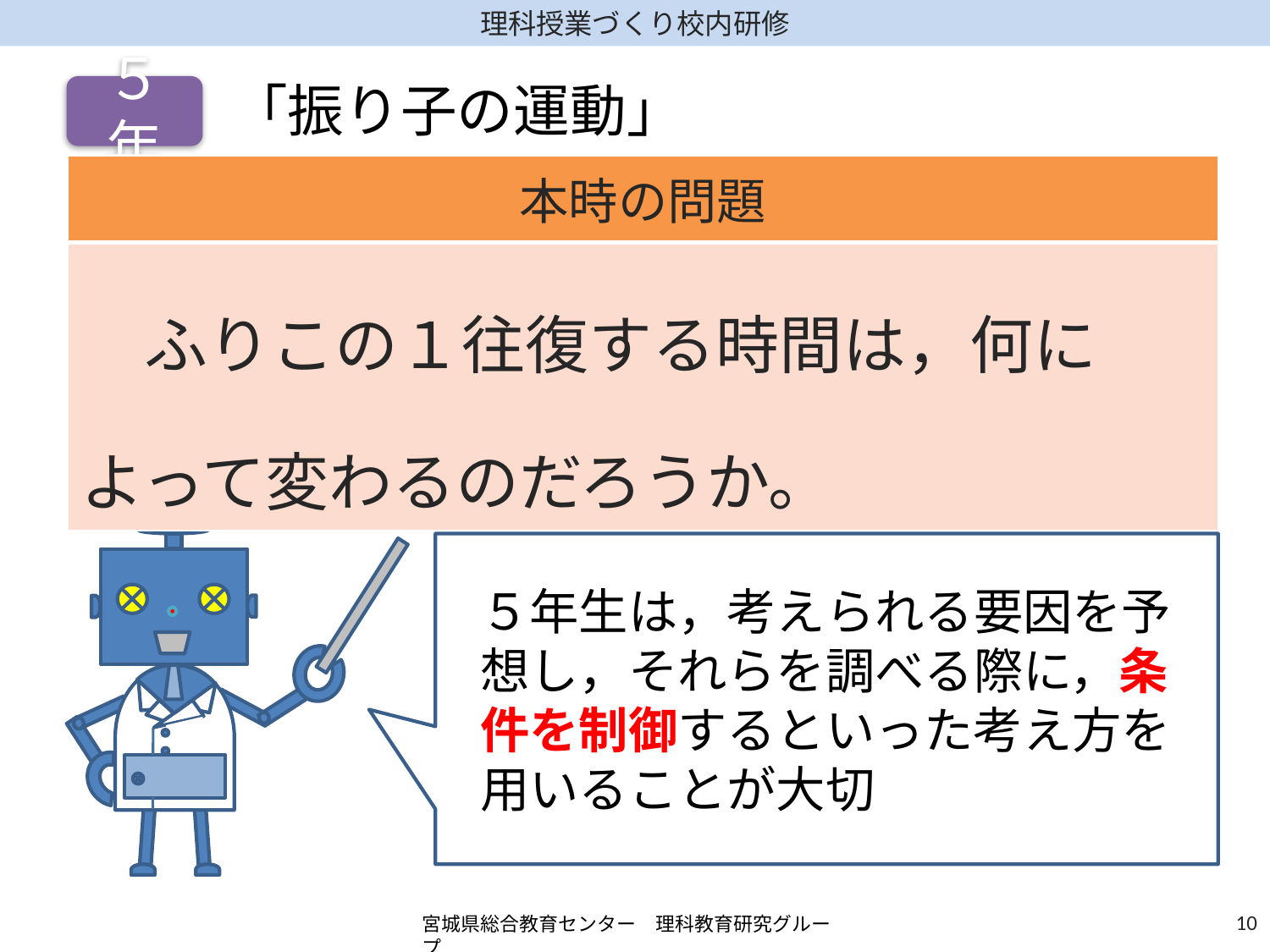

「振り子の運動」
５年
| 本時の問題 |
| --- |
| ふりこの１往復する時間は，何によって変わるのだろうか。 |

５年生は，考えられる要因を予想し，それらを調べる際に，条件を制御するといった考え方を用いることが大切
10